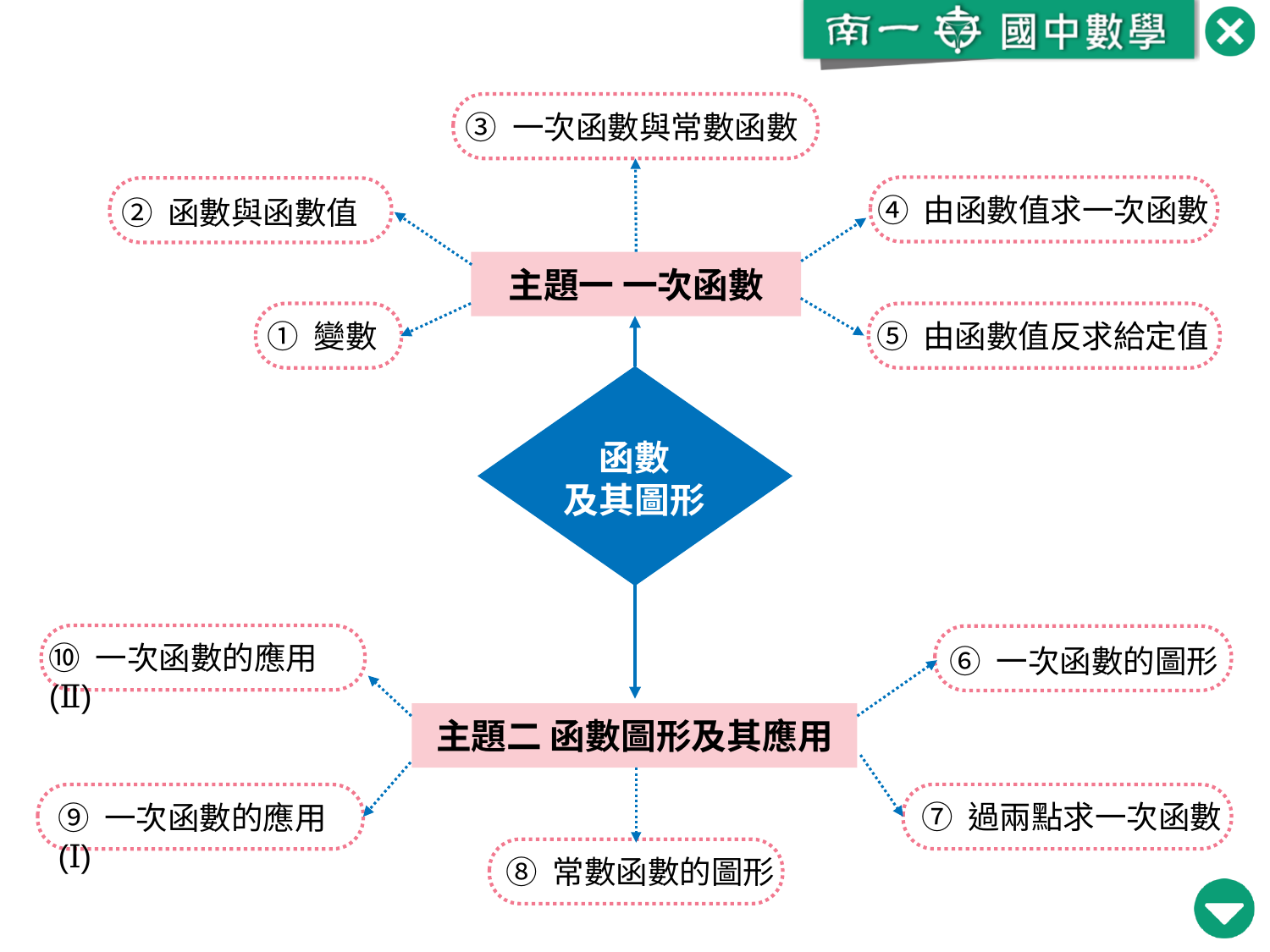

③ 一次函數與常數函數

④ 由函數值求一次函數
② 函數與函數值
主題一 一次函數

⑤ 由函數值反求給定值
① 變數

函數
及其圖形

⑩ 一次函數的應用(Ⅱ)
⑥ 一次函數的圖形
主題二 函數圖形及其應用

⑦ 過兩點求一次函數
⑨ 一次函數的應用(Ⅰ)

⑧ 常數函數的圖形